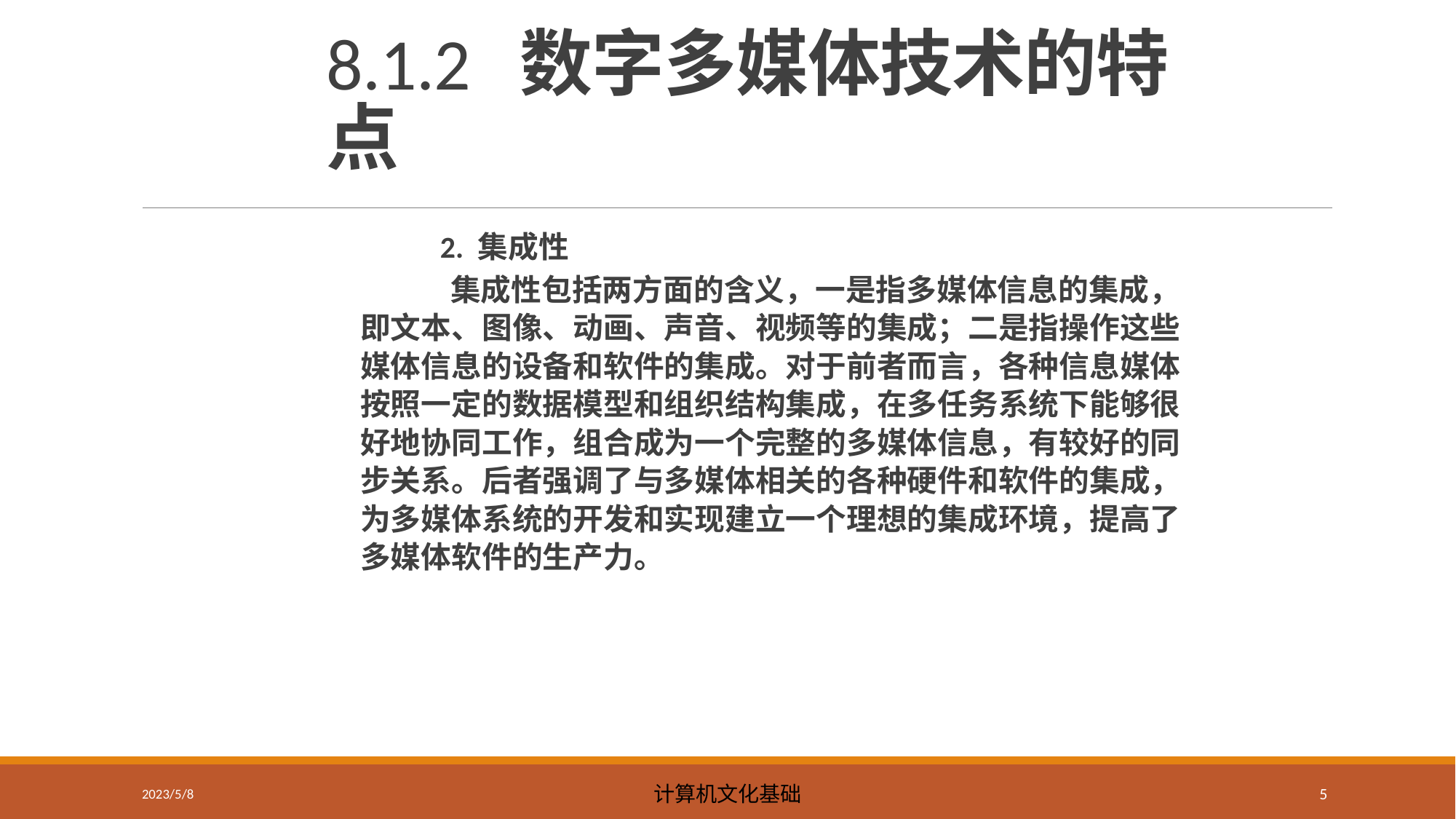

# 8.1.2  数字多媒体技术的特点
               2. 集成性
            集成性包括两方面的含义，一是指多媒体信息的集成，即文本、图像、动画、声音、视频等的集成；二是指操作这些媒体信息的设备和软件的集成。对于前者而言，各种信息媒体按照一定的数据模型和组织结构集成，在多任务系统下能够很好地协同工作，组合成为一个完整的多媒体信息，有较好的同步关系。后者强调了与多媒体相关的各种硬件和软件的集成，为多媒体系统的开发和实现建立一个理想的集成环境，提高了多媒体软件的生产力。
2023/5/8
计算机文化基础
5